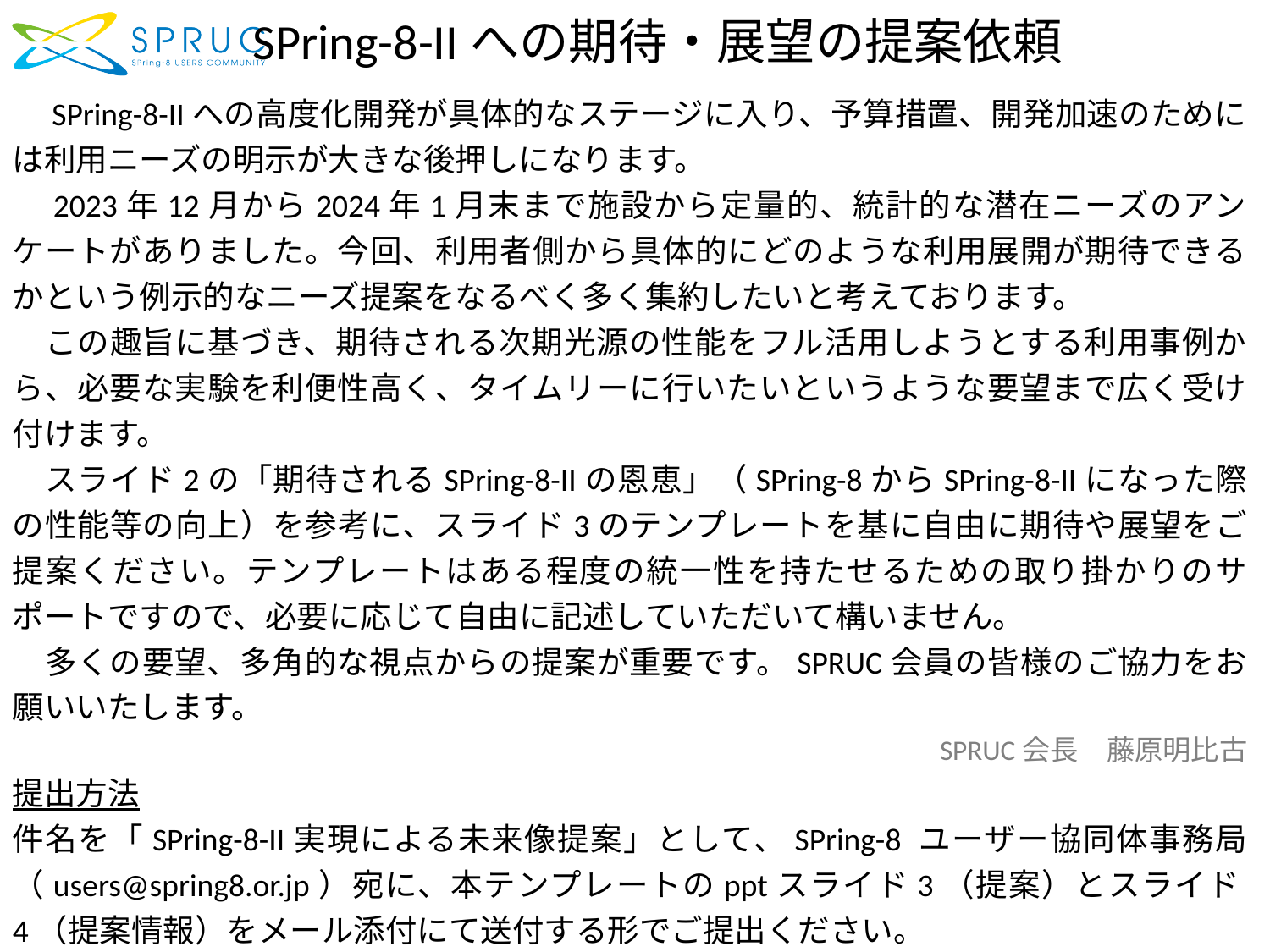

SPring-8-IIへの期待・展望の提案依頼
　SPring-8-IIへの高度化開発が具体的なステージに入り、予算措置、開発加速のためには利用ニーズの明示が大きな後押しになります。
　2023年12月から2024年1月末まで施設から定量的、統計的な潜在ニーズのアンケートがありました。今回、利用者側から具体的にどのような利用展開が期待できるかという例示的なニーズ提案をなるべく多く集約したいと考えております。
　この趣旨に基づき、期待される次期光源の性能をフル活用しようとする利用事例から、必要な実験を利便性高く、タイムリーに行いたいというような要望まで広く受け付けます。
　スライド2の「期待されるSPring-8-IIの恩恵」（SPring-8からSPring-8-IIになった際の性能等の向上）を参考に、スライド3のテンプレートを基に自由に期待や展望をご提案ください。テンプレートはある程度の統一性を持たせるための取り掛かりのサポートですので、必要に応じて自由に記述していただいて構いません。
　多くの要望、多角的な視点からの提案が重要です。SPRUC会員の皆様のご協力をお願いいたします。
SPRUC会長　藤原明比古
提出方法
件名を「SPring-8-II実現による未来像提案」として、SPring-8 ユーザー協同体事務局（users@spring8.or.jp）宛に、本テンプレートのpptスライド3（提案）とスライド4（提案情報）をメール添付にて送付する形でご提出ください。